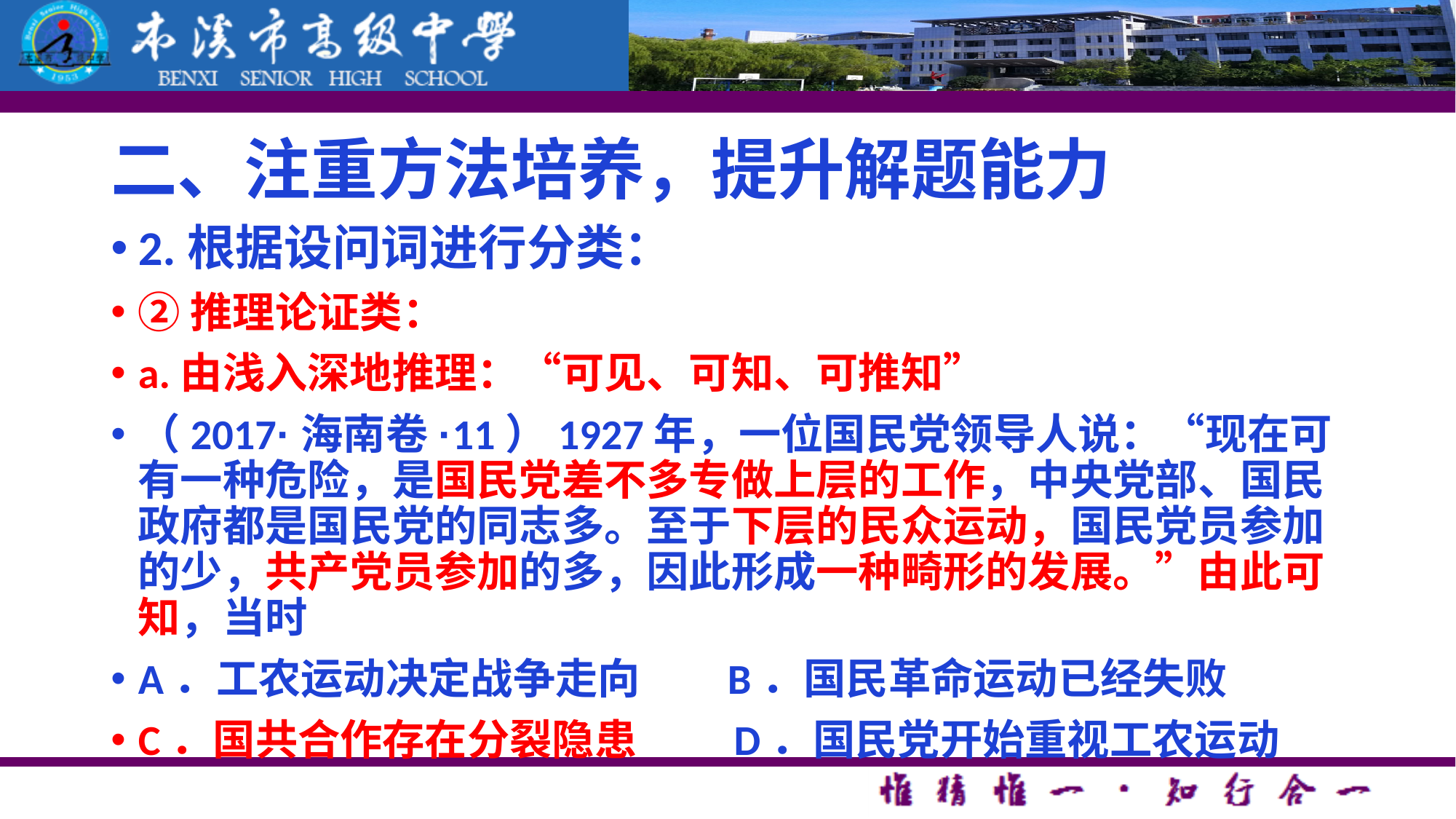

# 二、注重方法培养，提升解题能力
2.根据设问词进行分类：
②推理论证类：
a.由浅入深地推理：“可见、可知、可推知”
（2017·海南卷·11）1927年，一位国民党领导人说：“现在可有一种危险，是国民党差不多专做上层的工作，中央党部、国民政府都是国民党的同志多。至于下层的民众运动，国民党员参加的少，共产党员参加的多，因此形成一种畸形的发展。”由此可知，当时
A．工农运动决定战争走向        B．国民革命运动已经失败
C．国共合作存在分裂隐患         D．国民党开始重视工农运动